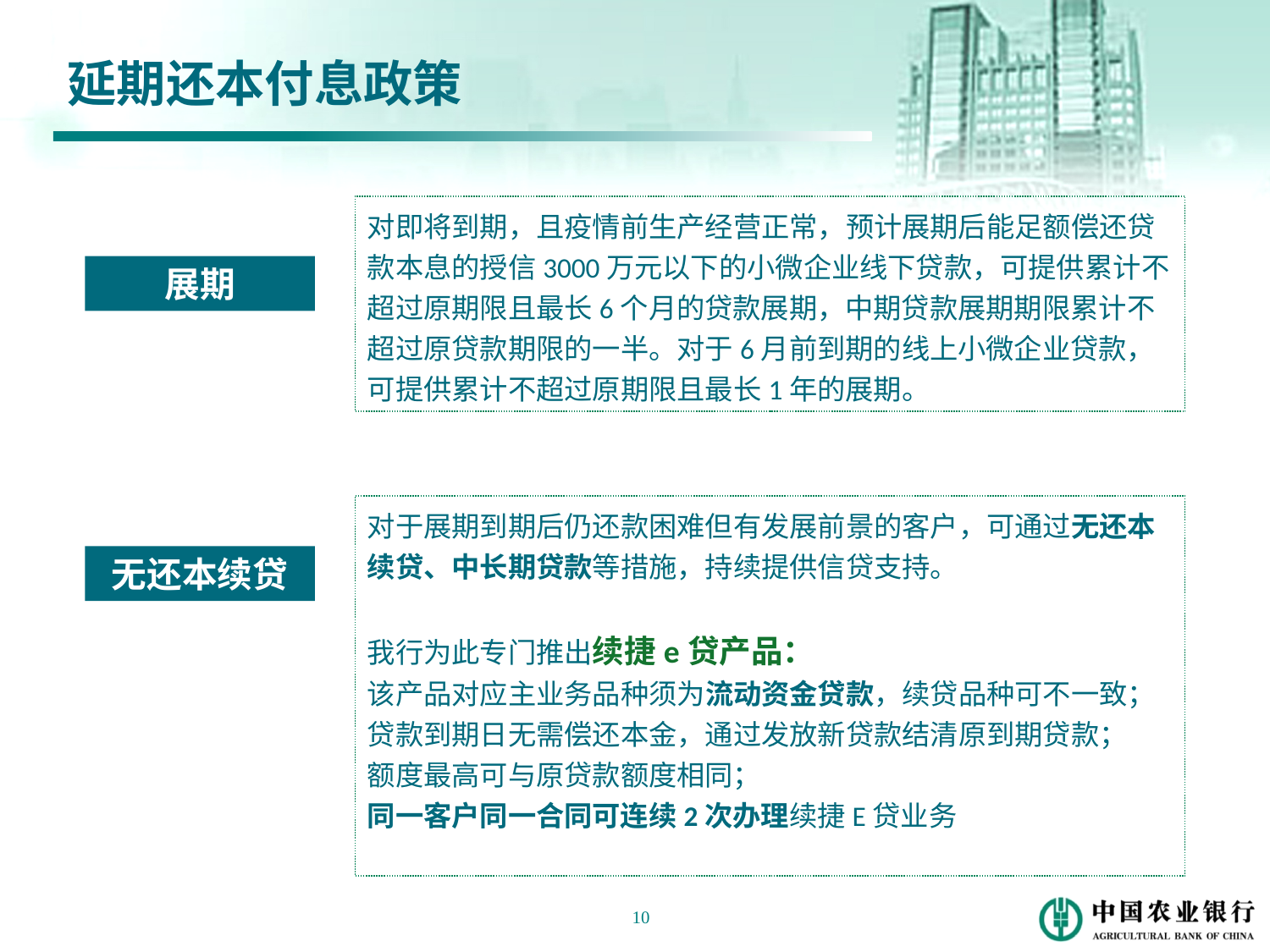

延期还本付息政策
对即将到期，且疫情前生产经营正常，预计展期后能足额偿还贷款本息的授信3000万元以下的小微企业线下贷款，可提供累计不超过原期限且最长6个月的贷款展期，中期贷款展期期限累计不超过原贷款期限的一半。对于6月前到期的线上小微企业贷款，可提供累计不超过原期限且最长1年的展期。
展期
对于展期到期后仍还款困难但有发展前景的客户，可通过无还本续贷、中长期贷款等措施，持续提供信贷支持。

我行为此专门推出续捷e贷产品：
该产品对应主业务品种须为流动资金贷款，续贷品种可不一致；
贷款到期日无需偿还本金，通过发放新贷款结清原到期贷款；
额度最高可与原贷款额度相同；
同一客户同一合同可连续2次办理续捷E贷业务

无还本续贷